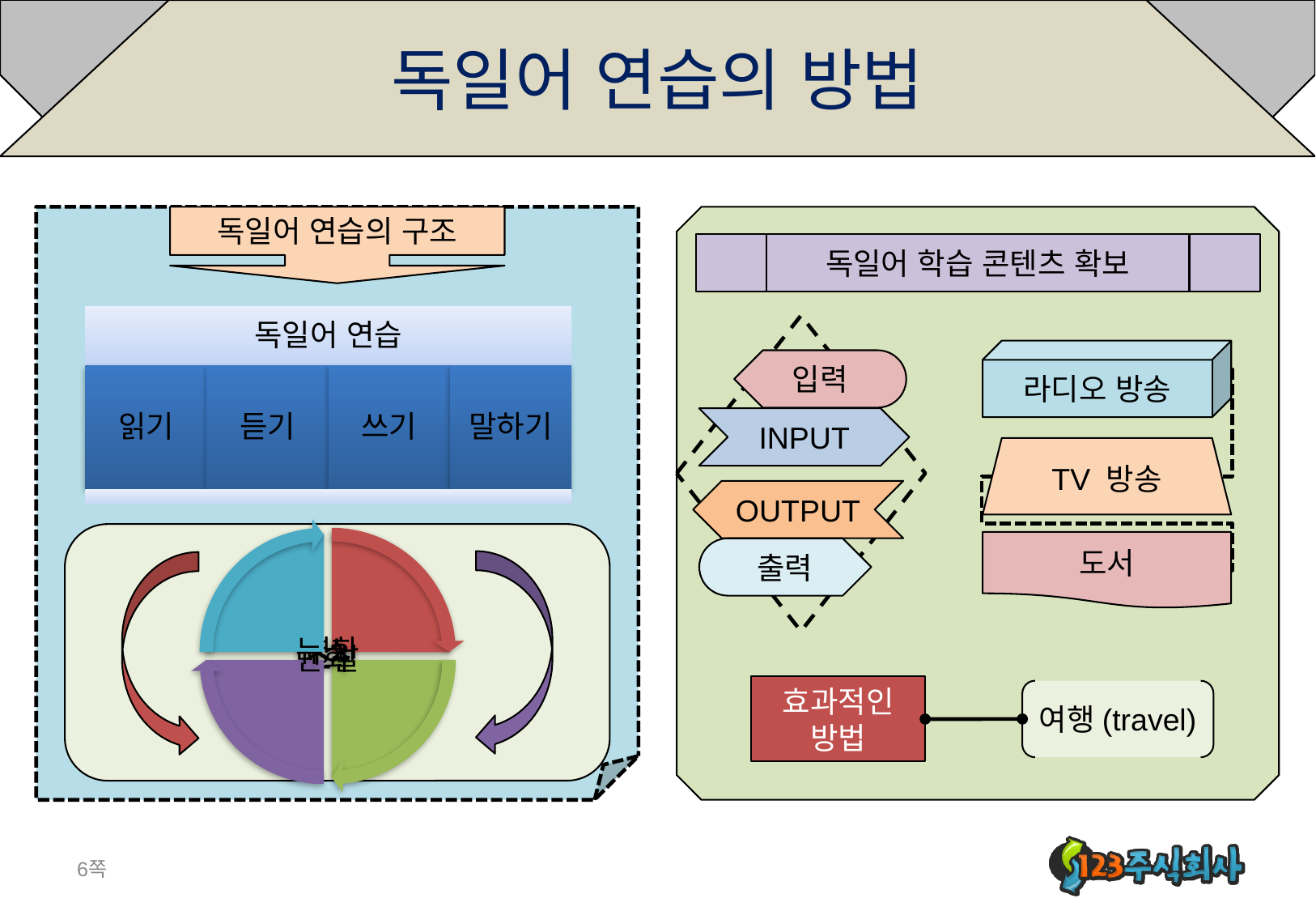

# 독일어 연습의 방법

독일어 연습의 구조
독일어 연습
읽기
듣기
쓰기
말하기
영화
소설
만화
뉴스

독일어 학습 콘텐츠 확보

라디오 방송
입력
INPUT
TV 방송
OUTPUT
도서
출력
효과적인
방법
여행(travel)
6쪽